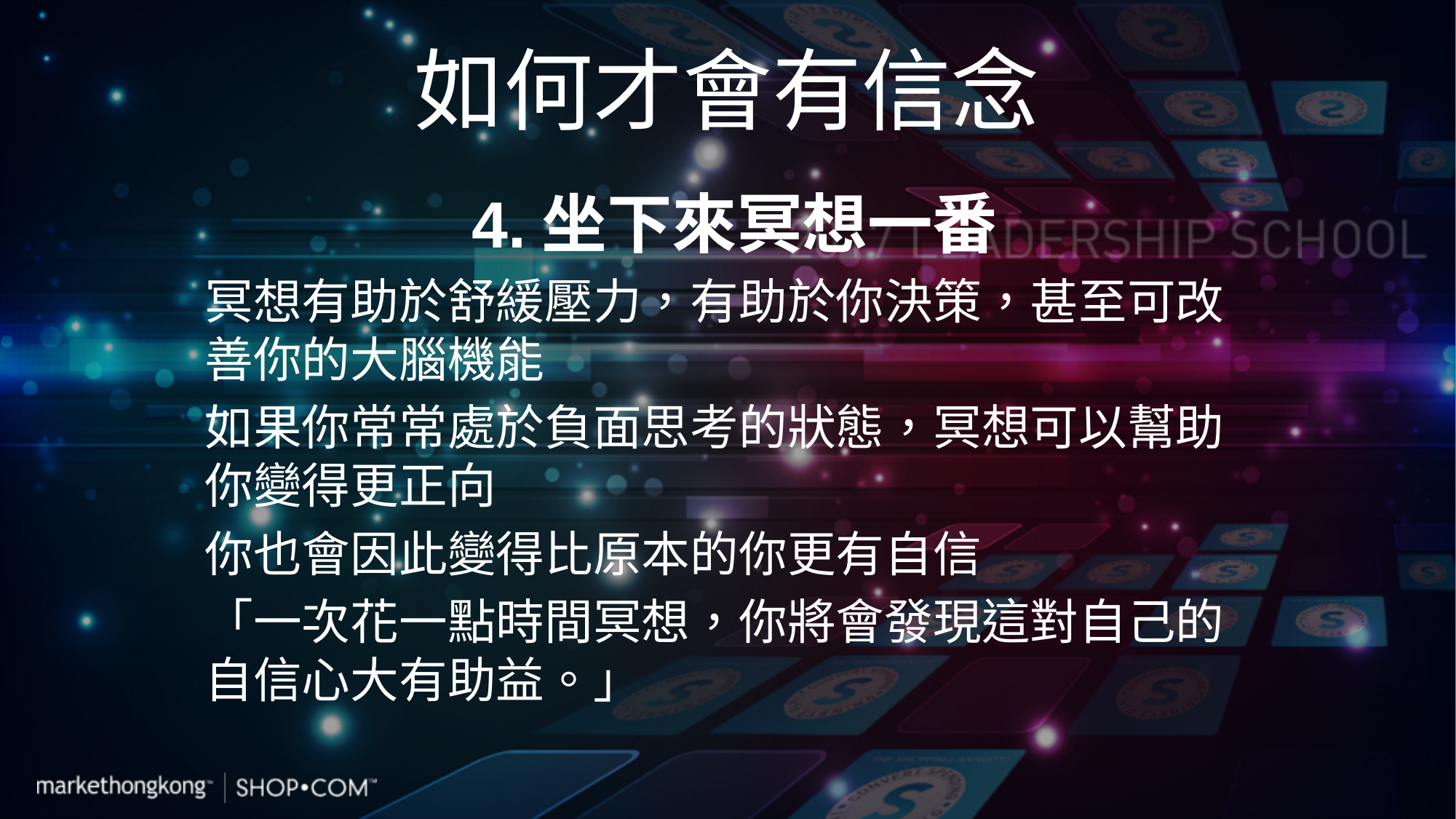

# 如何才會有信念
4.坐下來冥想一番
冥想有助於舒緩壓力，有助於你決策，甚至可改善你的大腦機能
如果你常常處於負面思考的狀態，冥想可以幫助你變得更正向
你也會因此變得比原本的你更有自信
「一次花一點時間冥想，你將會發現這對自己的自信心大有助益。」